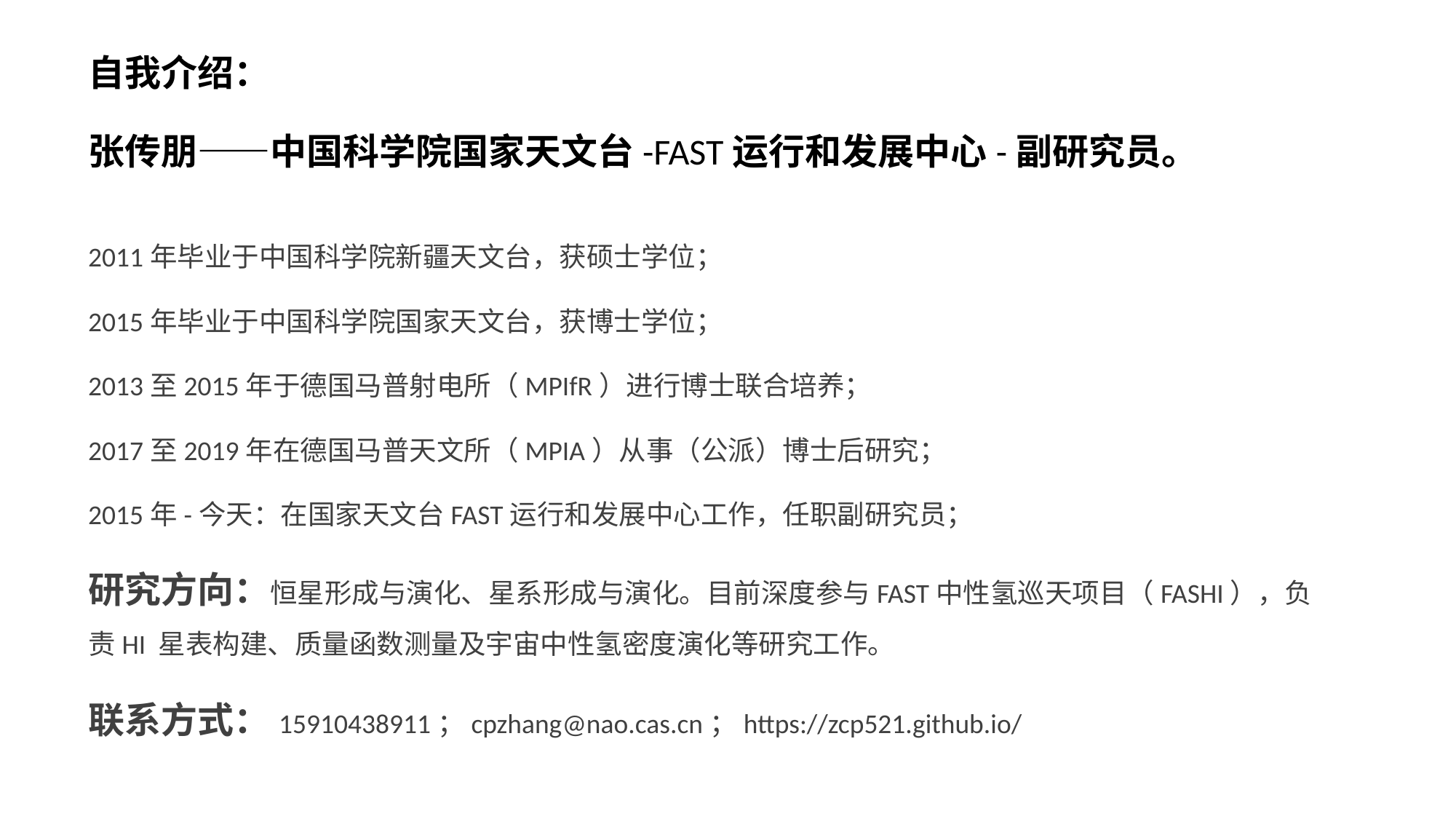

# 自我介绍： 张传朋——中国科学院国家天文台-FAST运行和发展中心-副研究员。
2011年毕业于中国科学院新疆天文台，获硕士学位；
2015年毕业于中国科学院国家天文台，获博士学位；
2013至2015年于德国马普射电所（MPIfR）进行博士联合培养；
2017至2019年在德国马普天文所（MPIA）从事（公派）博士后研究；
2015年-今天：在国家天文台FAST运行和发展中心工作，任职副研究员；
研究方向：恒星形成与演化、星系形成与演化。目前深度参与FAST中性氢巡天项目（FASHI），负责HI 星表构建、质量函数测量及宇宙中性氢密度演化等研究工作。
联系方式：15910438911；cpzhang@nao.cas.cn；https://zcp521.github.io/
4